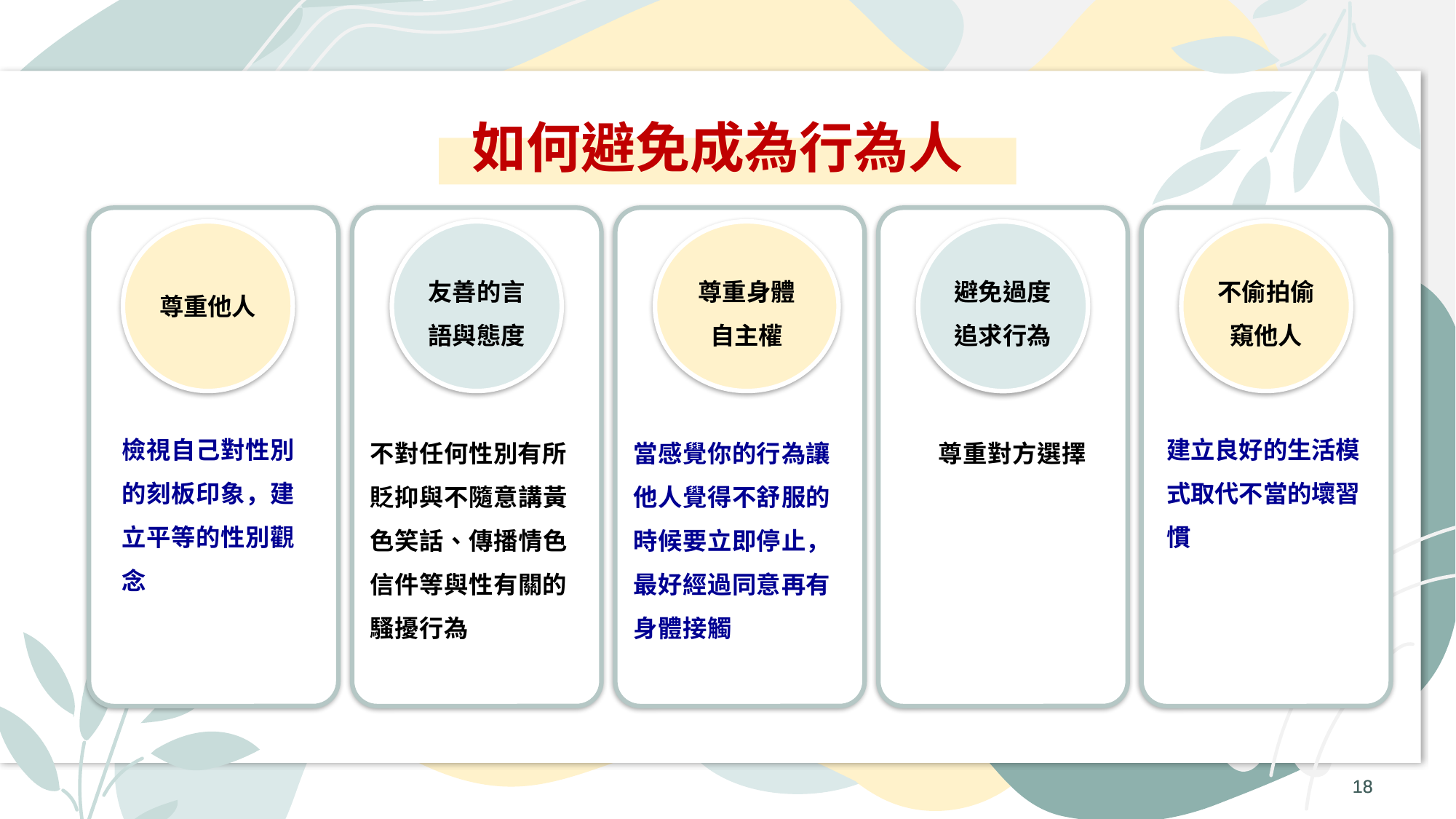

# 如何避免成為行為人

不對任何性別有所貶抑與不隨意講黃色笑話、傳播情色信件等與性有關的騷擾行為

當感覺你的行為讓他人覺得不舒服的時候要立即停止，最好經過同意再有身體接觸

     尊重對方選擇

尊重他人
不偷拍偷窺他人
友善的言語與態度
尊重身體自主權
避免過度追求行為
檢視自己對性別的刻板印象，建立平等的性別觀念
建立良好的生活模式取代不當的壞習慣